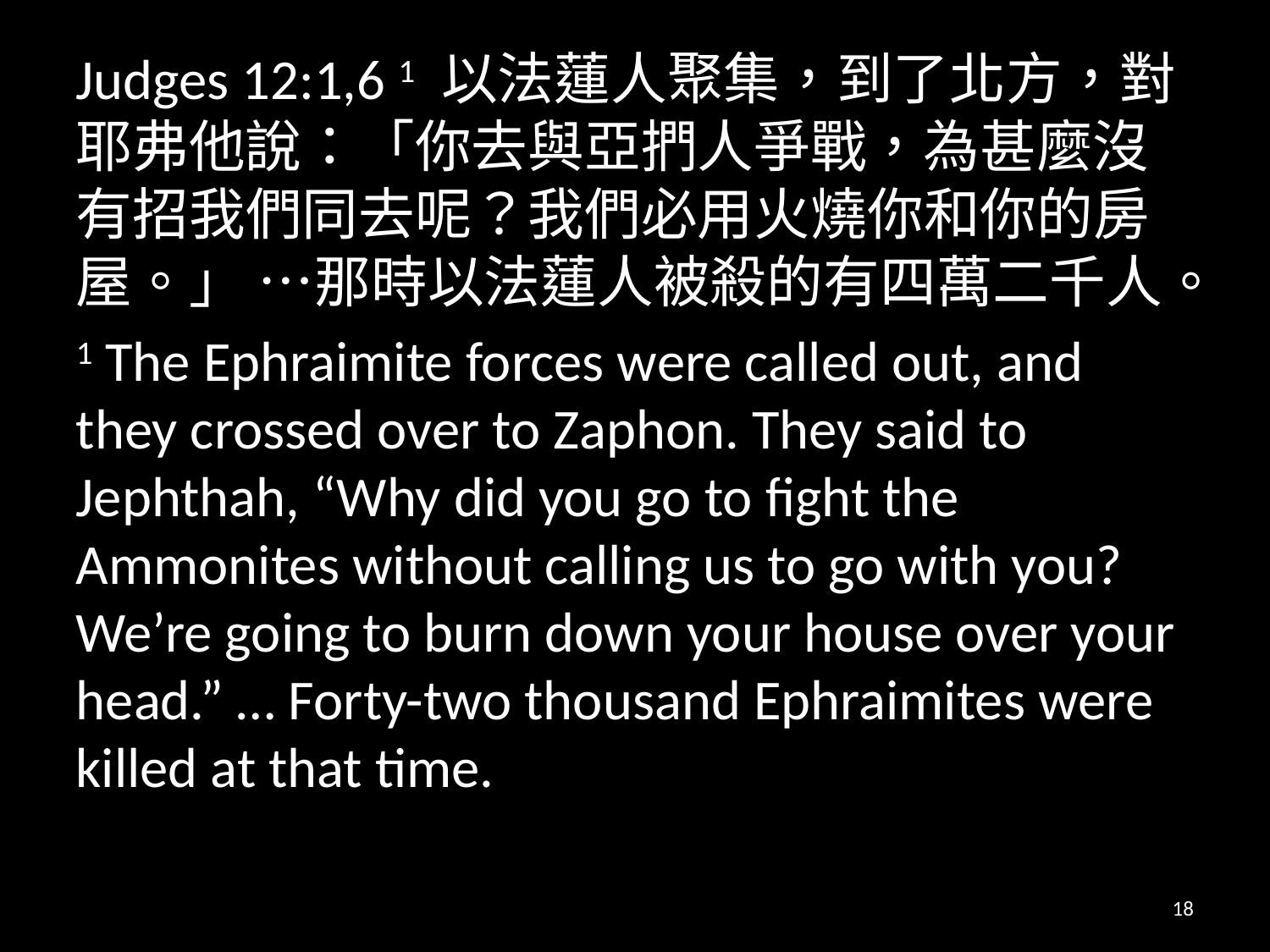

Judges 12:1,6 1 以法蓮人聚集，到了北方，對耶弗他說：「你去與亞捫人爭戰，為甚麼沒有招我們同去呢？我們必用火燒你和你的房屋。」 …那時以法蓮人被殺的有四萬二千人。
1 The Ephraimite forces were called out, and they crossed over to Zaphon. They said to Jephthah, “Why did you go to fight the Ammonites without calling us to go with you? We’re going to burn down your house over your head.” … Forty-two thousand Ephraimites were killed at that time.
18